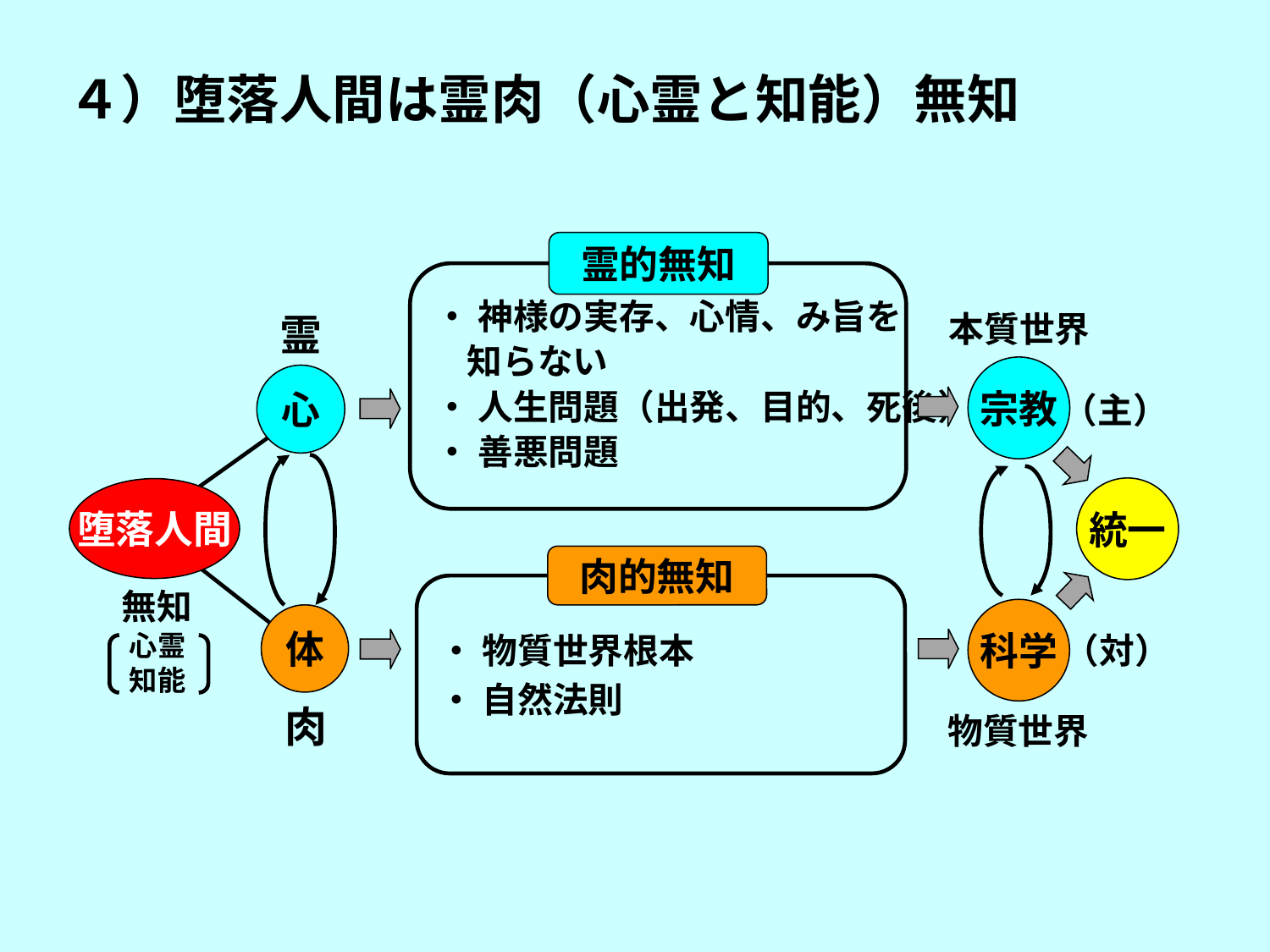

４）堕落人間は霊肉（心霊と知能）無知
霊的無知
・ 神様の実存、心情、み旨を
   知らない
・ 人生問題（出発、目的、死後）
・ 善悪問題
本質世界
霊
宗教
心
（主）

統一
堕落人間

肉的無知

・ 物質世界根本
・ 自然法則
無知
科学
体
（対）

心霊
知能

肉
物質世界